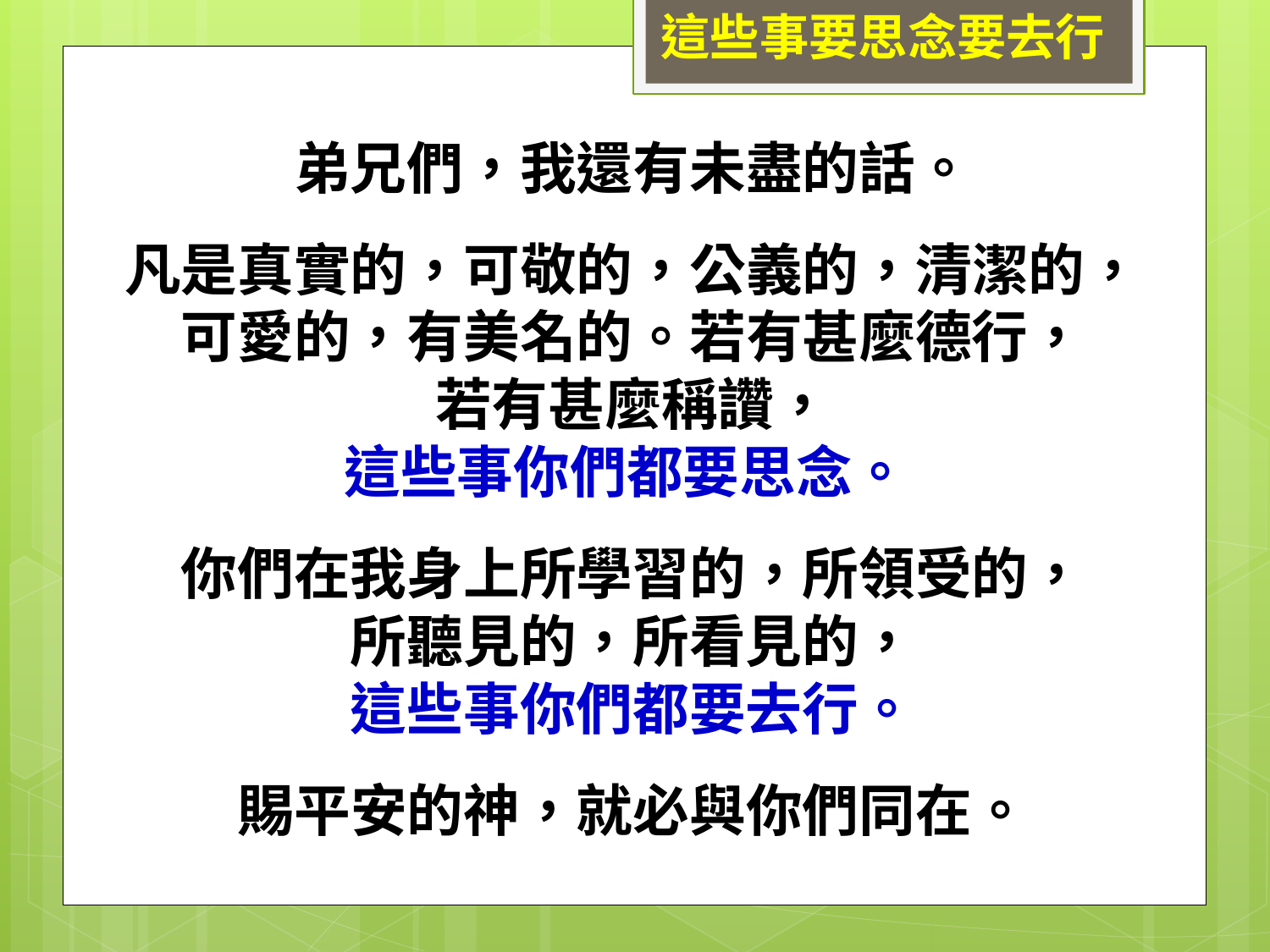

這些事要思念要去行
弟兄們，我還有未盡的話。
凡是真實的，可敬的，公義的，清潔的，可愛的，有美名的。若有甚麼德行，
若有甚麼稱讚，
這些事你們都要思念。

你們在我身上所學習的，所領受的，
所聽見的，所看見的，
這些事你們都要去行。
賜平安的神，就必與你們同在。